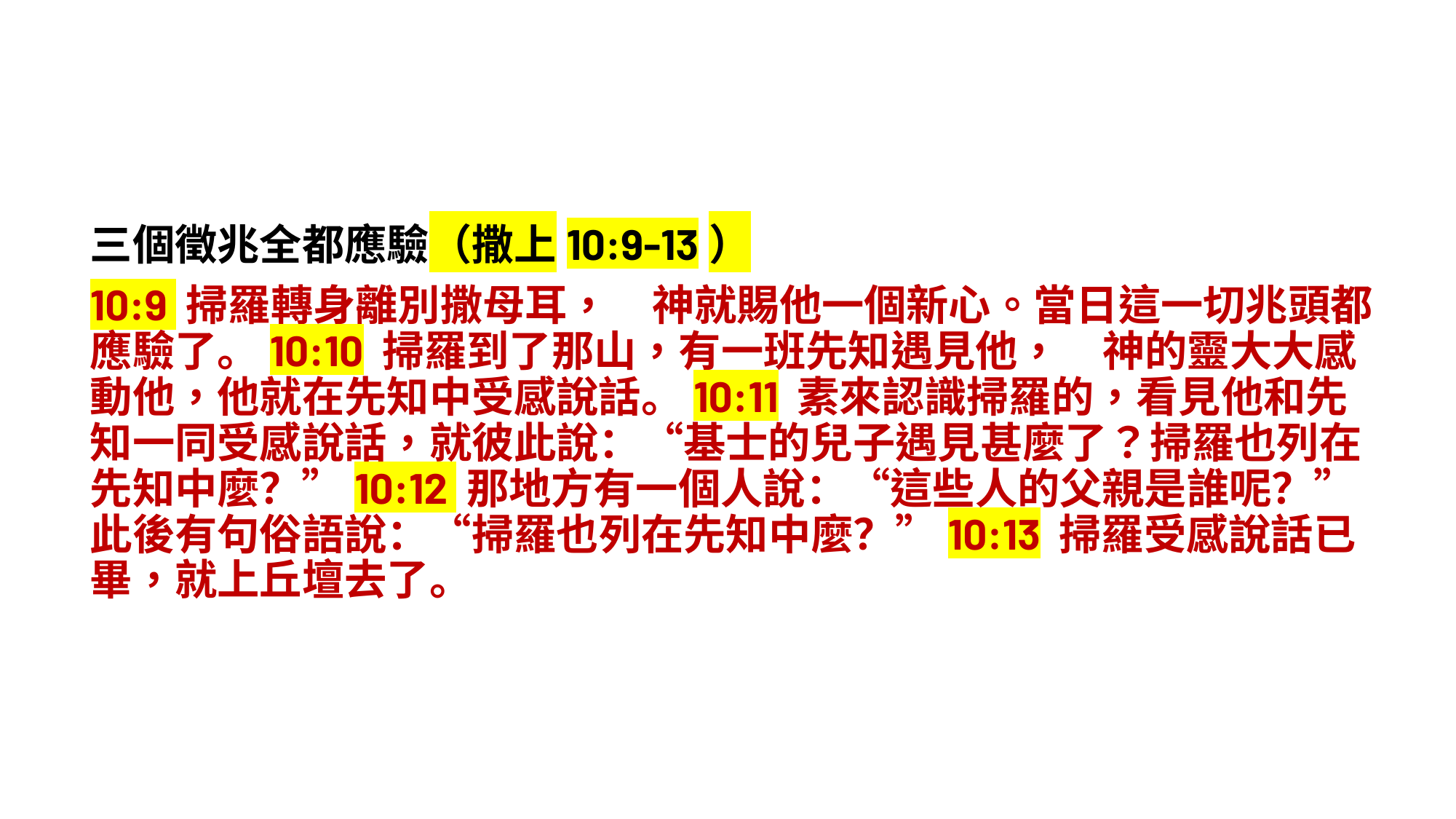

三個徵兆全都應驗（撒上10:9-13）
10:9 掃羅轉身離別撒母耳，　神就賜他一個新心。當日這一切兆頭都應驗了。10:10 掃羅到了那山，有一班先知遇見他，　神的靈大大感動他，他就在先知中受感說話。10:11 素來認識掃羅的，看見他和先知一同受感說話，就彼此說：“基士的兒子遇見甚麼了？掃羅也列在先知中麼？”10:12 那地方有一個人說：“這些人的父親是誰呢？”此後有句俗語說：“掃羅也列在先知中麼？”10:13 掃羅受感說話已畢，就上丘壇去了。